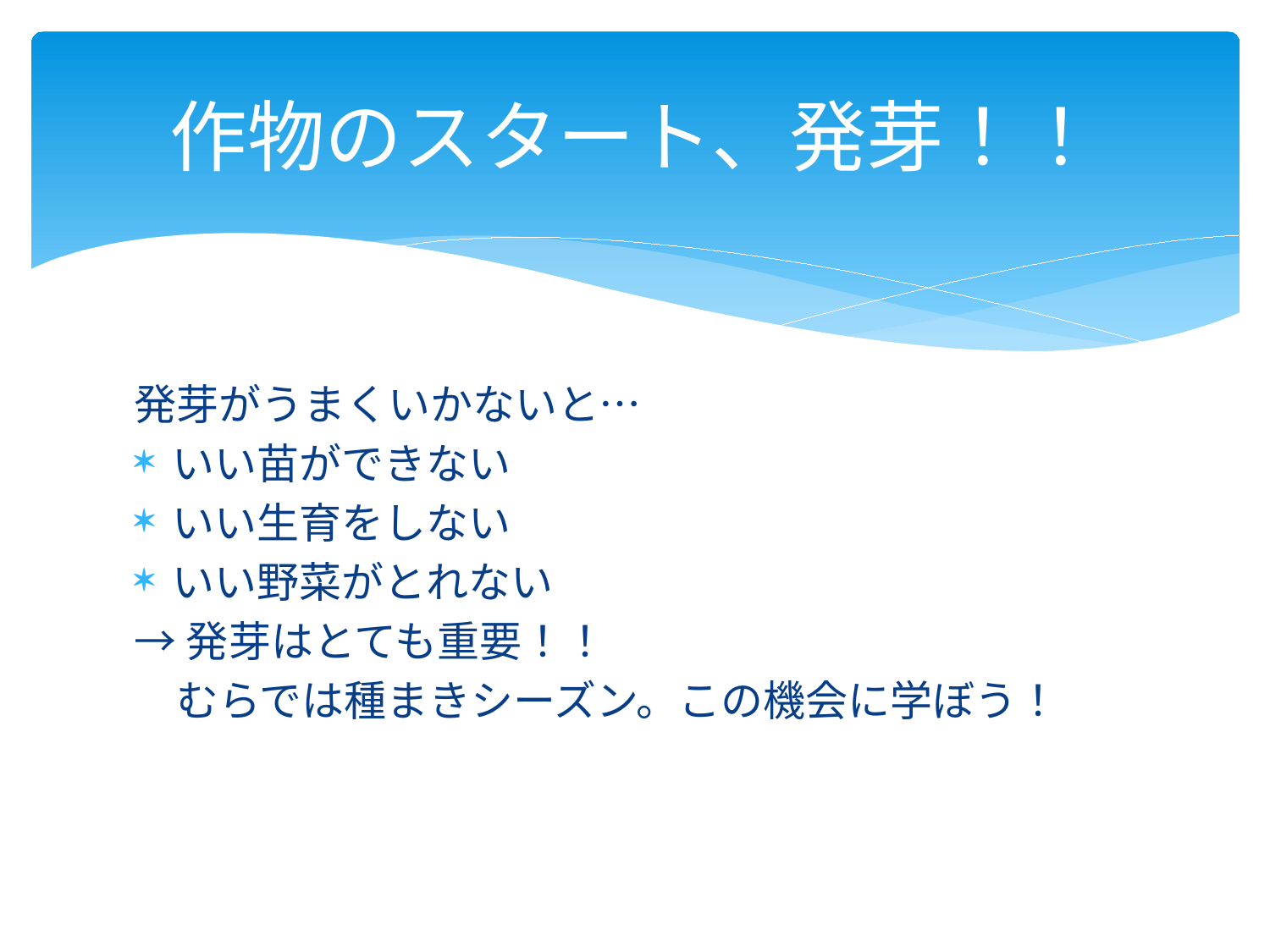

# 作物のスタート、発芽！！
発芽がうまくいかないと…
いい苗ができない
いい生育をしない
いい野菜がとれない
→発芽はとても重要！！
　むらでは種まきシーズン。この機会に学ぼう！